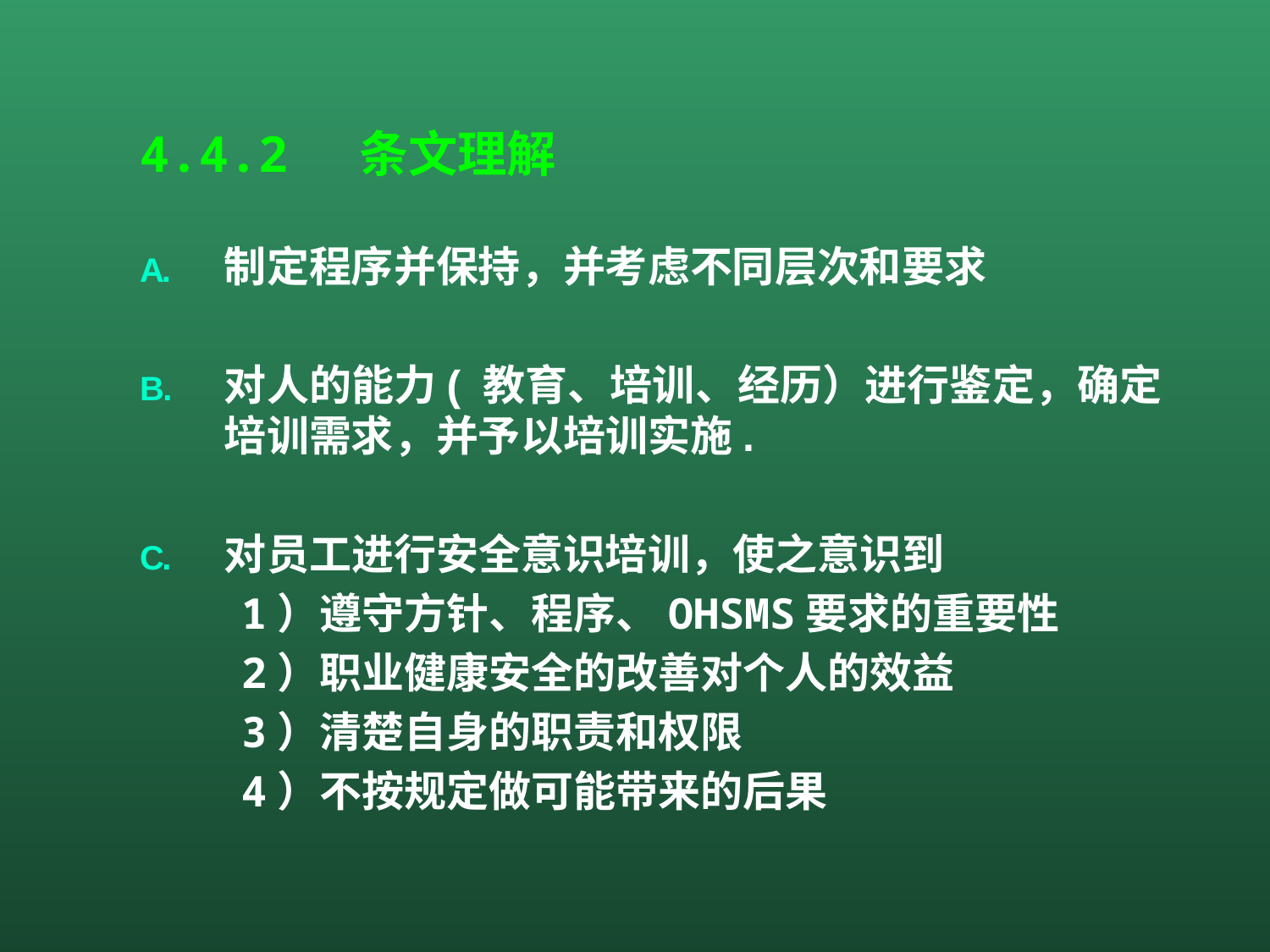

4.4.2  条文理解

制定程序并保持，并考虑不同层次和要求

对人的能力( 教育、培训、经历）进行鉴定，确定培训需求，并予以培训实施.

对员工进行安全意识培训，使之意识到
    1）遵守方针、程序、OHSMS要求的重要性
    2）职业健康安全的改善对个人的效益
    3）清楚自身的职责和权限
    4）不按规定做可能带来的后果